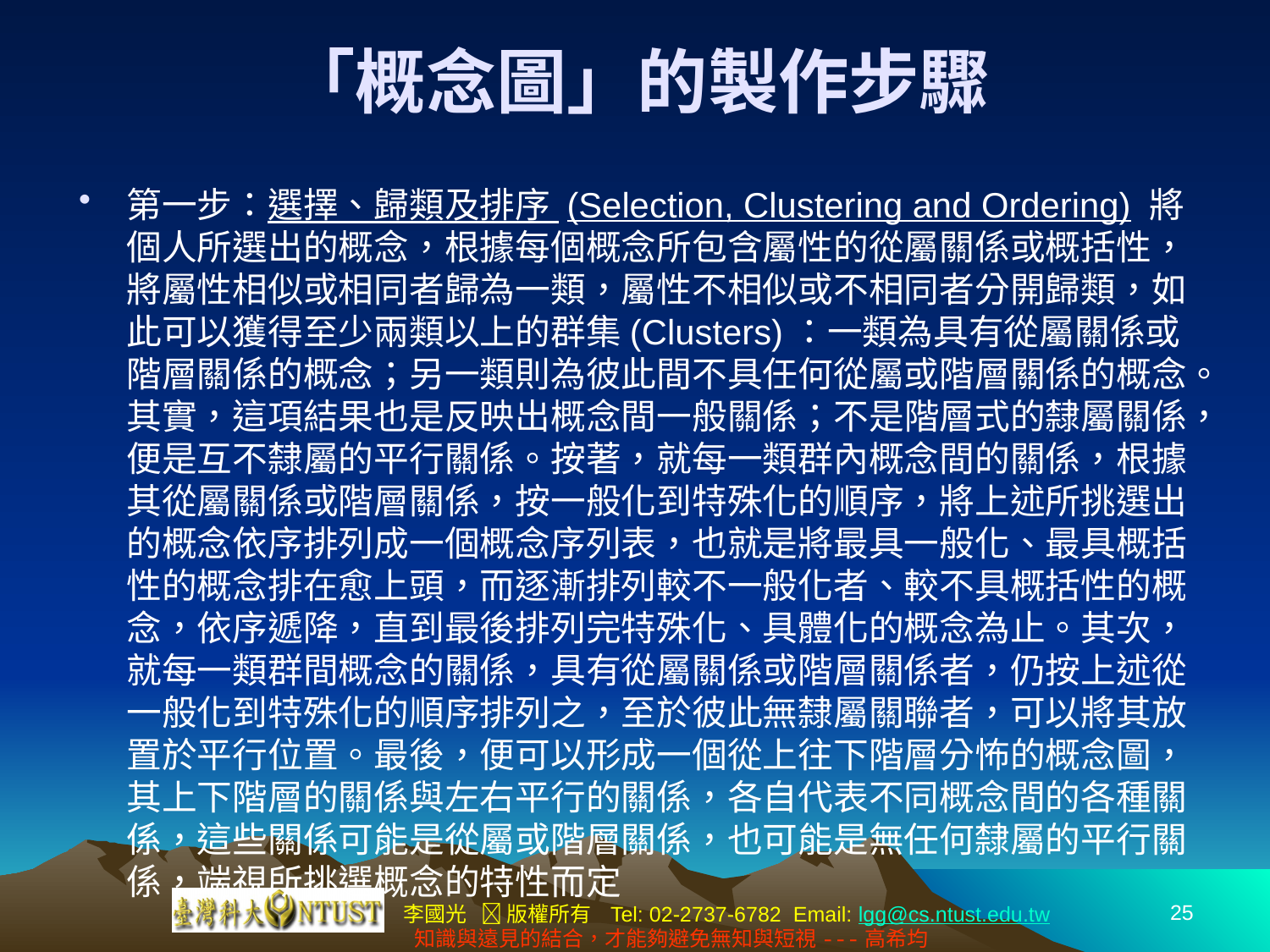

# 「概念圖」的製作步驟
第一步：選擇、歸類及排序 (Selection, Clustering and Ordering) 將個人所選出的概念，根據每個概念所包含屬性的從屬關係或概括性，將屬性相似或相同者歸為一類，屬性不相似或不相同者分開歸類，如此可以獲得至少兩類以上的群集(Clusters)：一類為具有從屬關係或階層關係的概念；另一類則為彼此間不具任何從屬或階層關係的概念。其實，這項結果也是反映出概念間一般關係；不是階層式的隸屬關係，便是互不隸屬的平行關係。按著，就每一類群內概念間的關係，根據其從屬關係或階層關係，按一般化到特殊化的順序，將上述所挑選出的概念依序排列成一個概念序列表，也就是將最具一般化、最具概括性的概念排在愈上頭，而逐漸排列較不一般化者、較不具概括性的概念，依序遞降，直到最後排列完特殊化、具體化的概念為止。其次，就每一類群間概念的關係，具有從屬關係或階層關係者，仍按上述從一般化到特殊化的順序排列之，至於彼此無隸屬關聯者，可以將其放置於平行位置。最後，便可以形成一個從上往下階層分怖的概念圖，其上下階層的關係與左右平行的關係，各自代表不同概念間的各種關係，這些關係可能是從屬或階層關係，也可能是無任何隸屬的平行關係，端視所挑選概念的特性而定
25